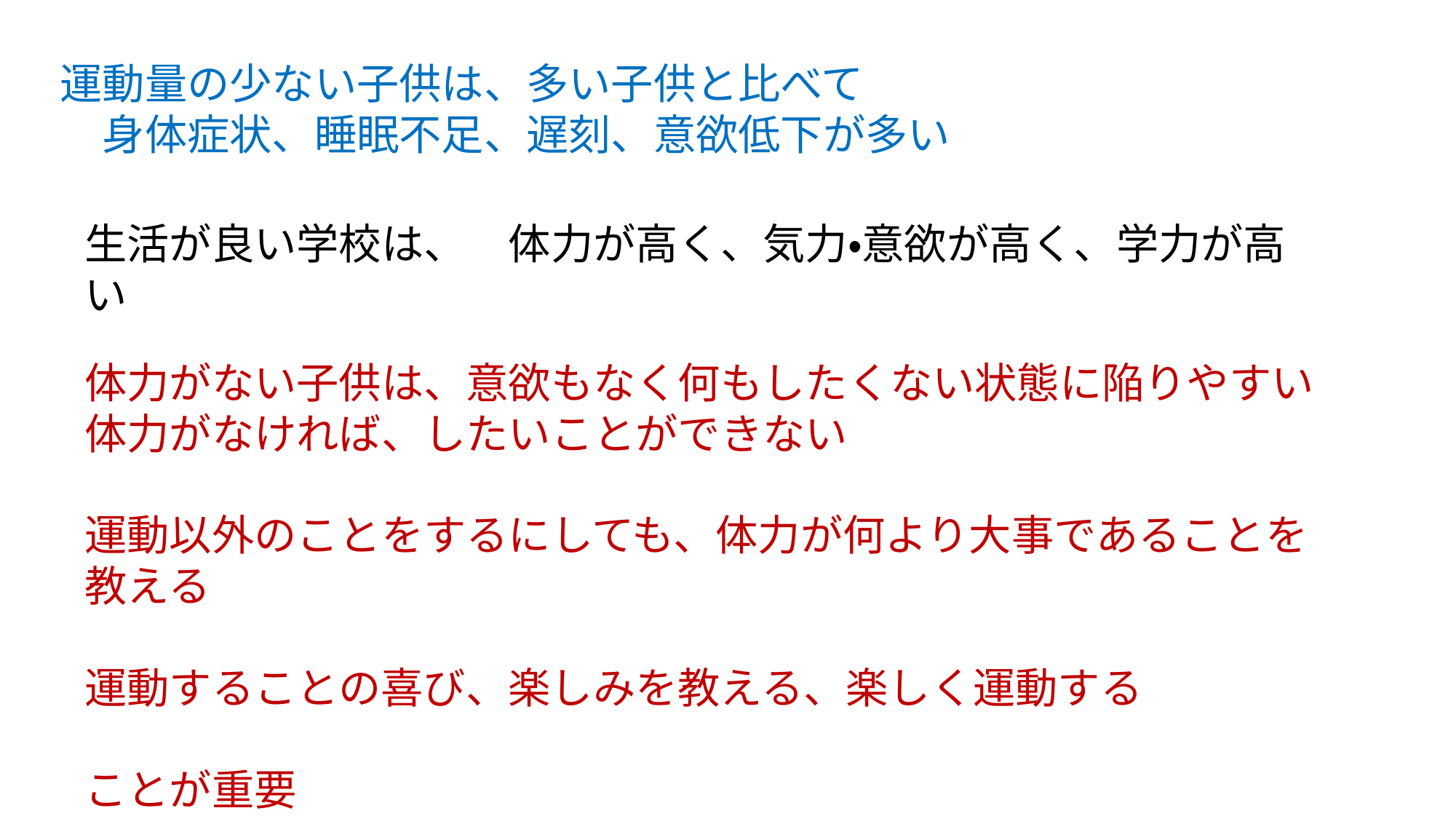

運動量の少ない子供は、多い子供と比べて
　身体症状、睡眠不足、遅刻、意欲低下が多い
生活が良い学校は、　体力が高く、気力・意欲が高く、学力が高い

体力がない子供は、意欲もなく何もしたくない状態に陥りやすい
体力がなければ、したいことができない

運動以外のことをするにしても、体力が何より大事であることを教える

運動することの喜び、楽しみを教える、楽しく運動する
ことが重要